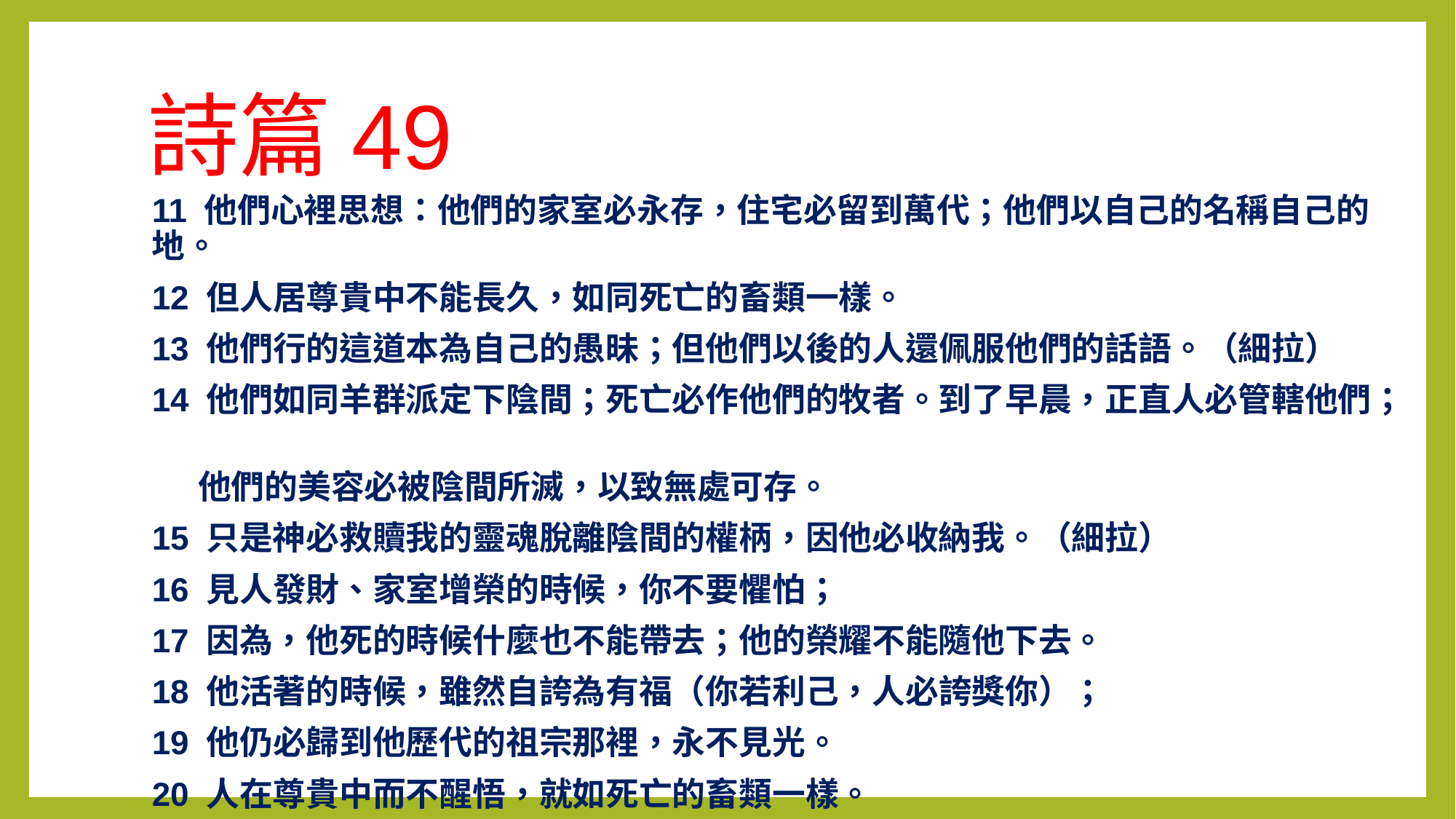

# 詩篇49
11 他們心裡思想：他們的家室必永存，住宅必留到萬代；他們以自己的名稱自己的地。
12 但人居尊貴中不能長久，如同死亡的畜類一樣。
13 他們行的這道本為自己的愚昧；但他們以後的人還佩服他們的話語。（細拉）
14 他們如同羊群派定下陰間；死亡必作他們的牧者。到了早晨，正直人必管轄他們；
     他們的美容必被陰間所滅，以致無處可存。
15 只是神必救贖我的靈魂脫離陰間的權柄，因他必收納我。（細拉）
16 見人發財、家室增榮的時候，你不要懼怕；
17 因為，他死的時候什麼也不能帶去；他的榮耀不能隨他下去。
18 他活著的時候，雖然自誇為有福（你若利己，人必誇獎你）；
19 他仍必歸到他歷代的祖宗那裡，永不見光。
20 人在尊貴中而不醒悟，就如死亡的畜類一樣。